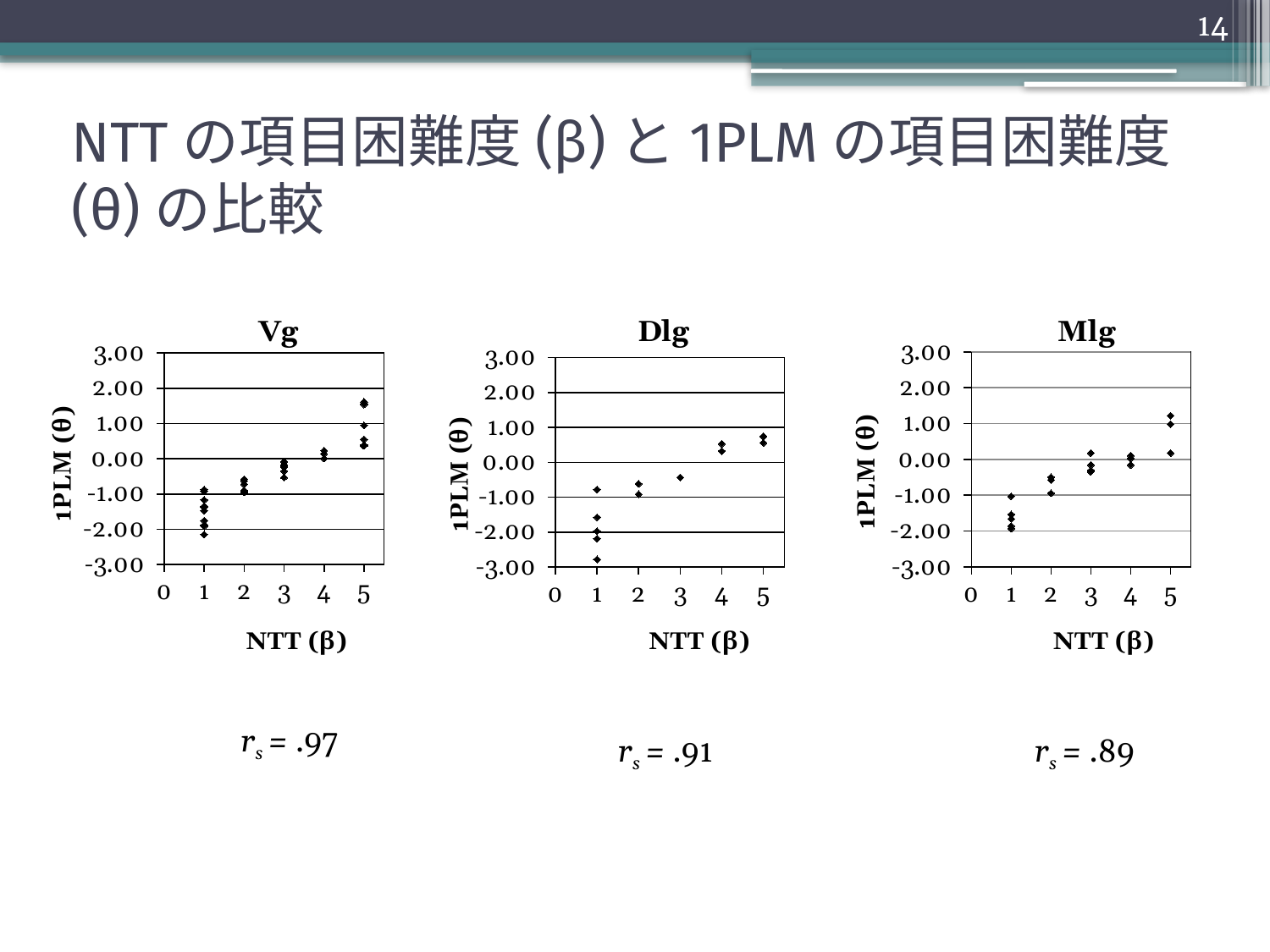

14
# NTTの項目困難度(β)と1PLMの項目困難度(θ)の比較

### Chart: Vg

| Category |  |
|---|---|

### Chart: Dlg

| Category |  |
|---|---|

### Chart: Mlg

| Category |  |
|---|---|
rs = .97
rs = .91
rs = .89